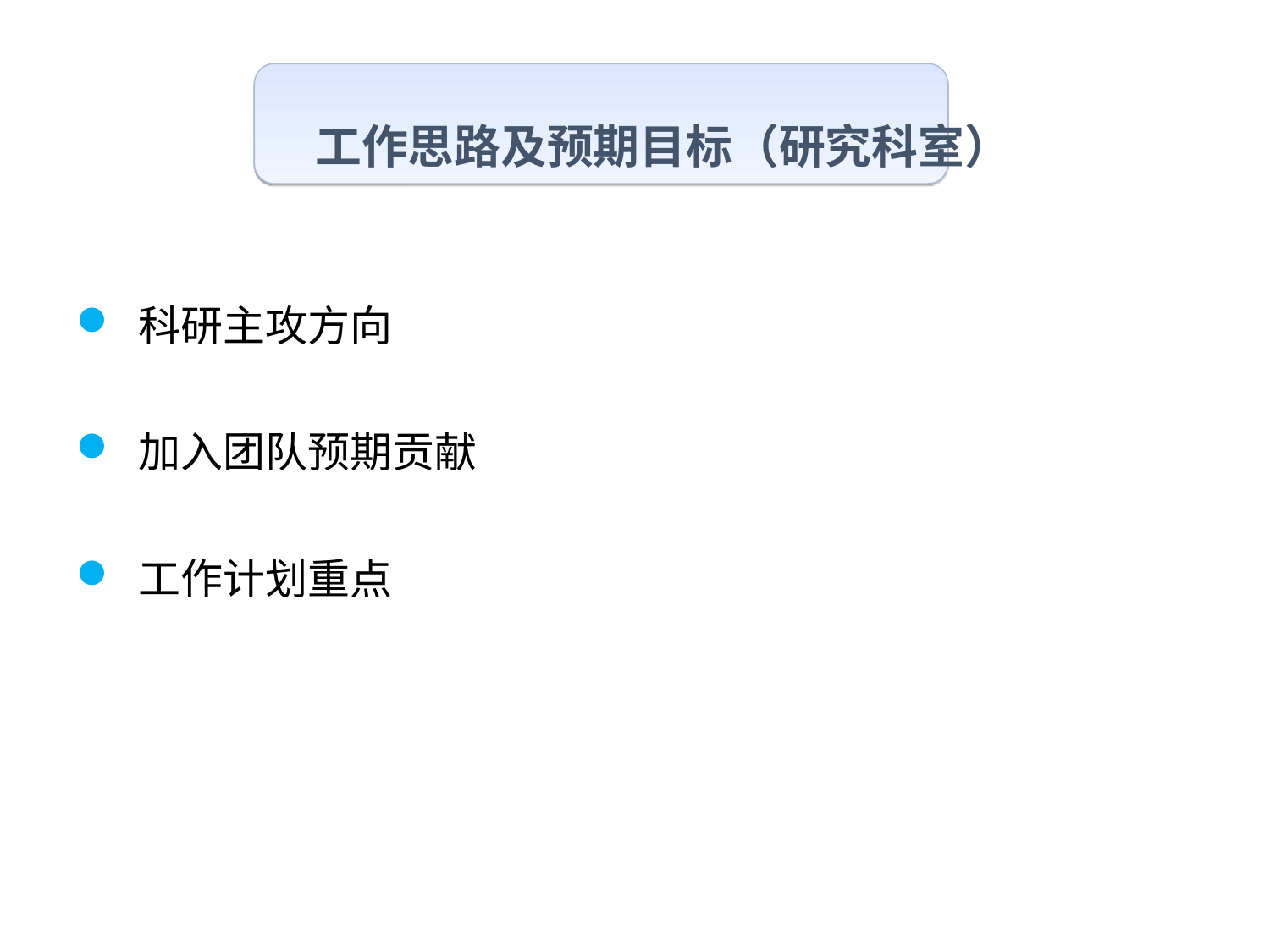

工作思路及预期目标（研究科室）

 科研主攻方向

 加入团队预期贡献

 工作计划重点